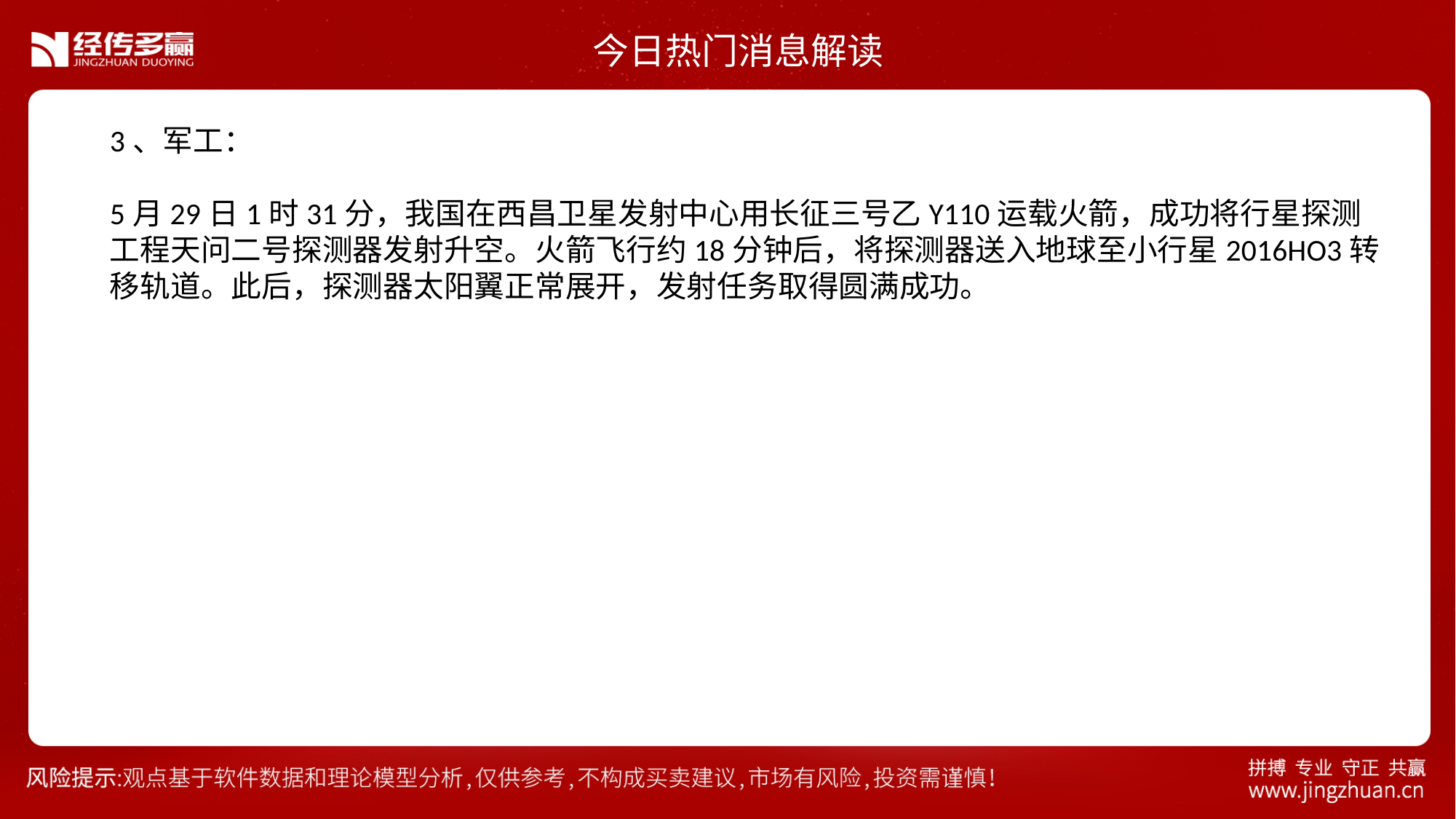

今日热门消息解读
3、军工：

5月29日1时31分，我国在西昌卫星发射中心用长征三号乙Y110运载火箭，成功将行星探测工程天问二号探测器发射升空。火箭飞行约18分钟后，将探测器送入地球至小行星2016HO3转移轨道。此后，探测器太阳翼正常展开，发射任务取得圆满成功。